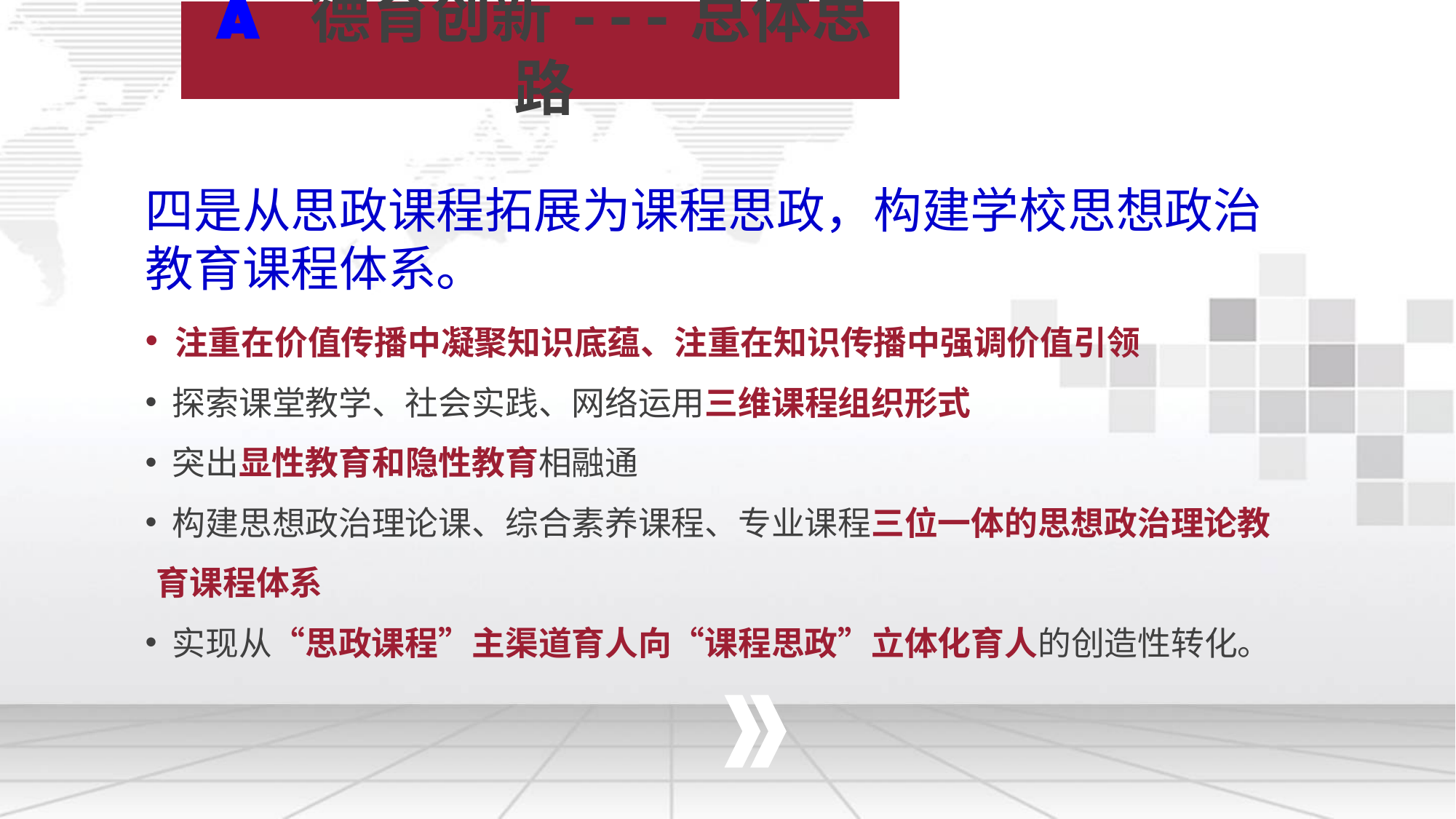

A 德育创新---总体思路
四是从思政课程拓展为课程思政，构建学校思想政治教育课程体系。
 注重在价值传播中凝聚知识底蕴、注重在知识传播中强调价值引领
 探索课堂教学、社会实践、网络运用三维课程组织形式
 突出显性教育和隐性教育相融通
 构建思想政治理论课、综合素养课程、专业课程三位一体的思想政治理论教育课程体系
 实现从“思政课程”主渠道育人向“课程思政”立体化育人的创造性转化。